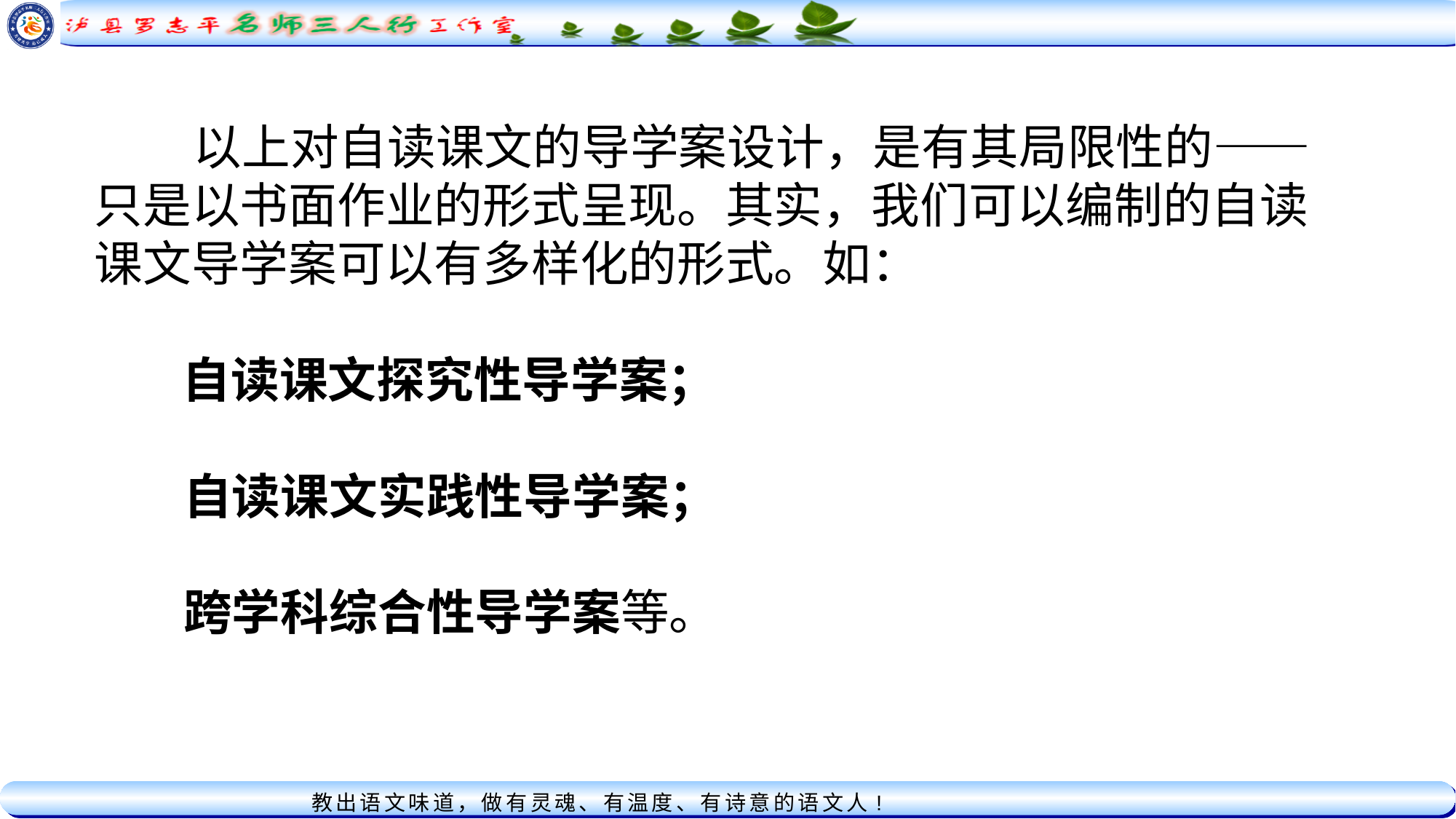

以上对自读课文的导学案设计，是有其局限性的——只是以书面作业的形式呈现。其实，我们可以编制的自读课文导学案可以有多样化的形式。如：

       自读课文探究性导学案；

       自读课文实践性导学案；

       跨学科综合性导学案等。